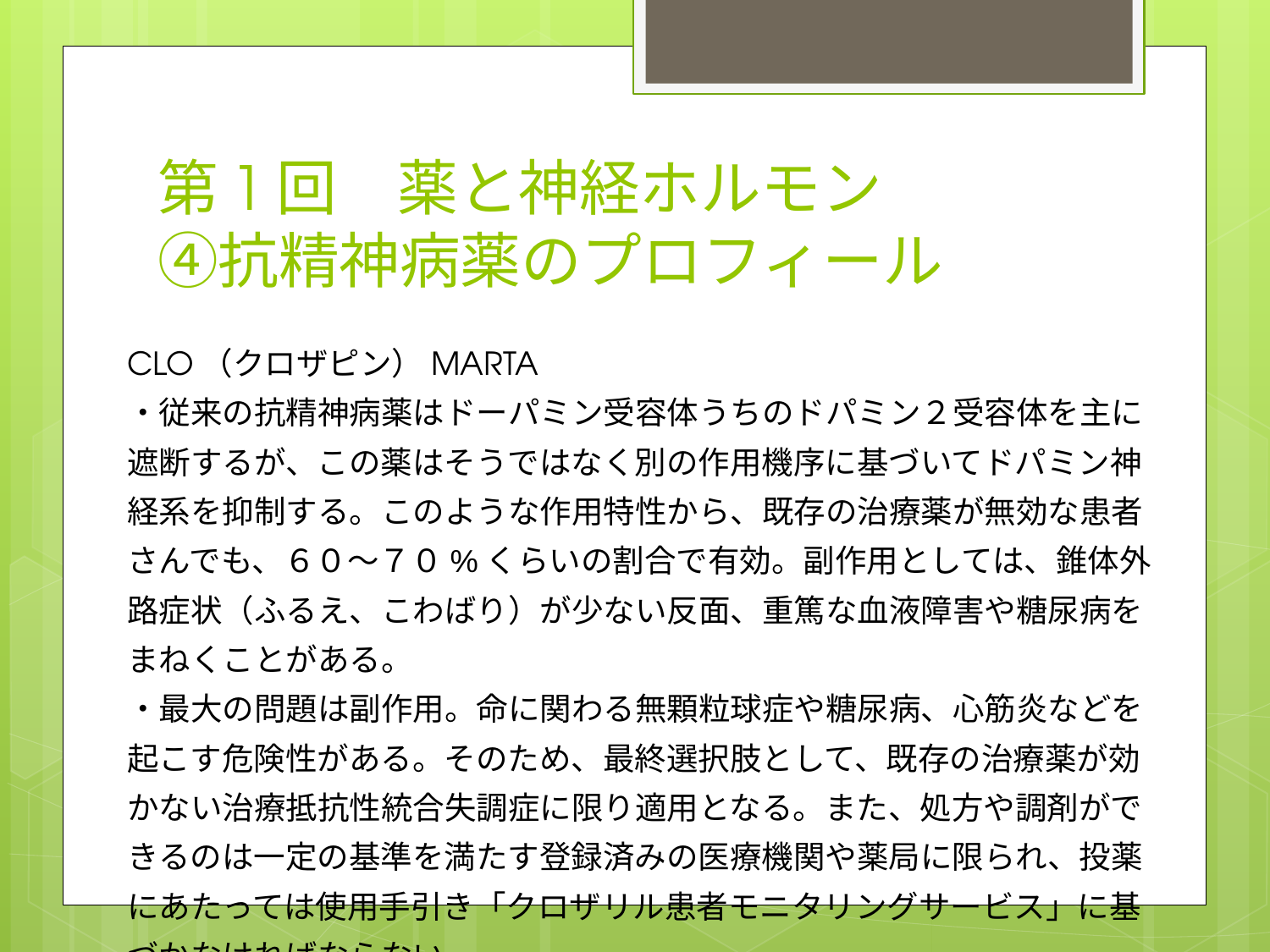

# 第1回　薬と神経ホルモン ④抗精神病薬のプロフィール
CLO（クロザピン）MARTA
・従来の抗精神病薬はドーパミン受容体うちのドパミン２受容体を主に遮断するが、この薬はそうではなく別の作用機序に基づいてドパミン神経系を抑制する。このような作用特性から、既存の治療薬が無効な患者さんでも、６０～７０%くらいの割合で有効。副作用としては、錐体外路症状（ふるえ、こわばり）が少ない反面、重篤な血液障害や糖尿病をまねくことがある。
・最大の問題は副作用。命に関わる無顆粒球症や糖尿病、心筋炎などを起こす危険性がある。そのため、最終選択肢として、既存の治療薬が効かない治療抵抗性統合失調症に限り適用となる。また、処方や調剤ができるのは一定の基準を満たす登録済みの医療機関や薬局に限られ、投薬にあたっては使用手引き「クロザリル患者モニタリングサービス」に基づかなければならない。